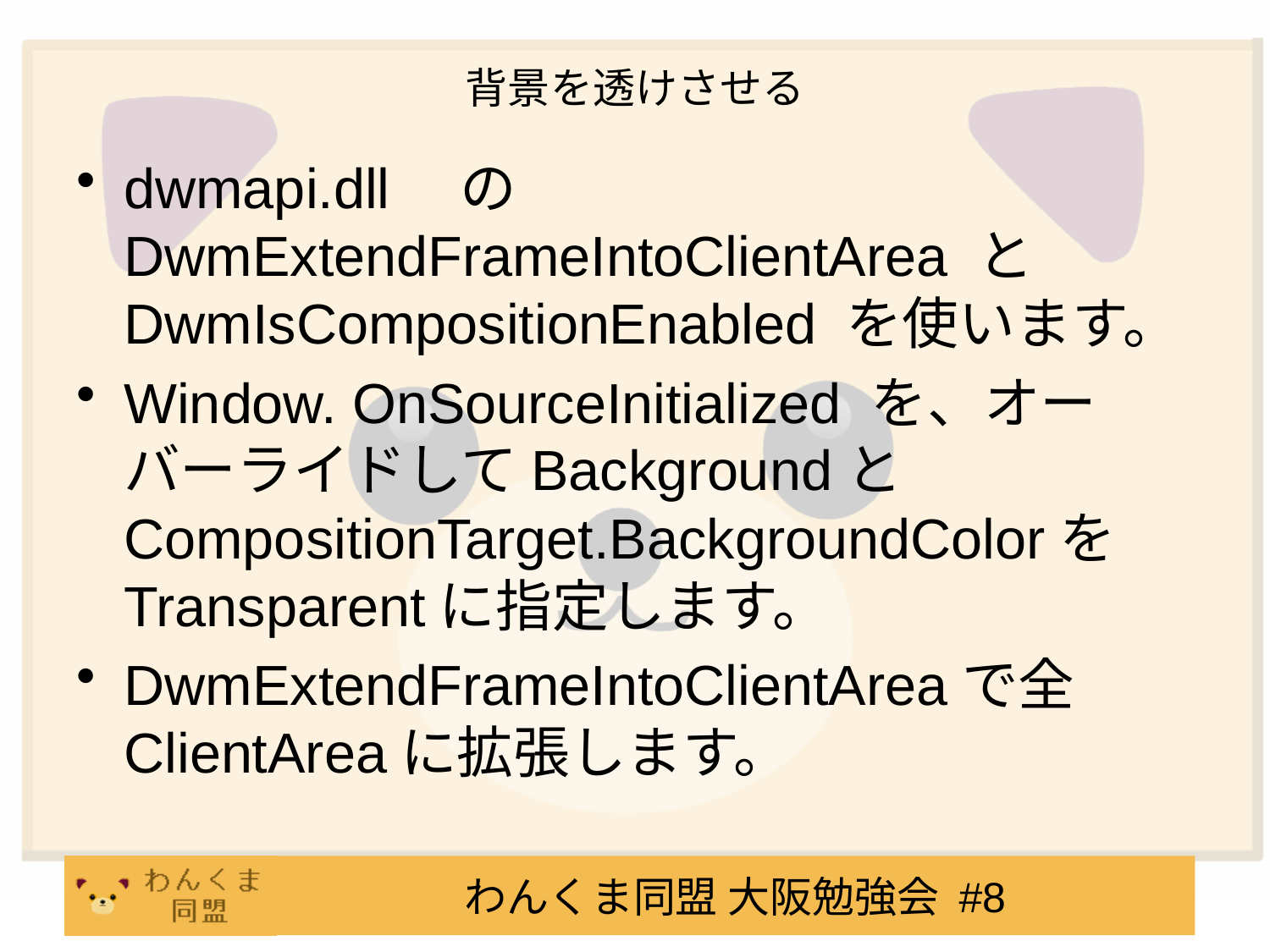

# 背景を透けさせる
dwmapi.dll　の DwmExtendFrameIntoClientArea とDwmIsCompositionEnabled を使います。
Window. OnSourceInitialized を、オーバーライドしてBackgroundとCompositionTarget.BackgroundColorをTransparentに指定します。
DwmExtendFrameIntoClientAreaで全ClientAreaに拡張します。